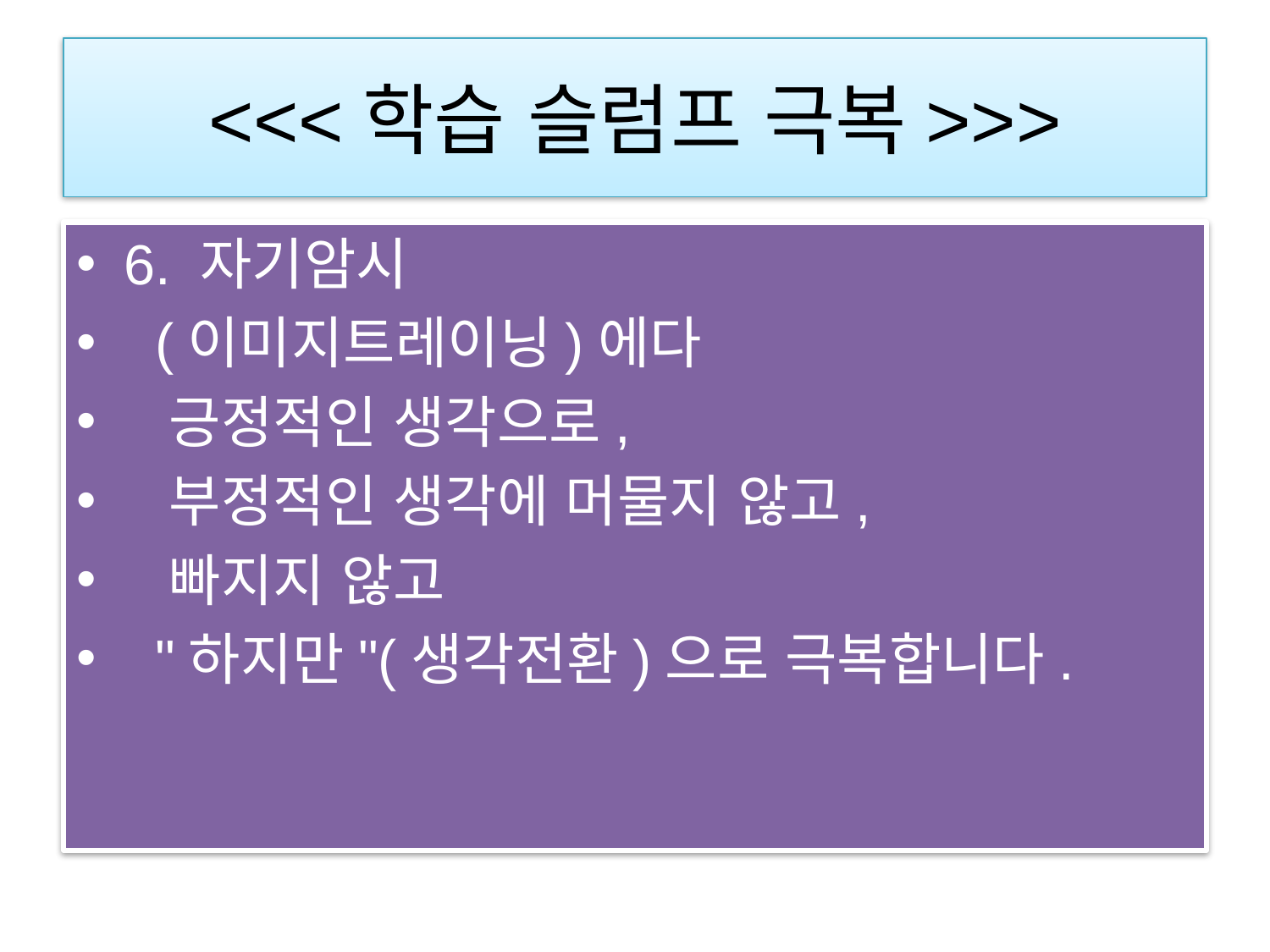

# <<<학습 슬럼프 극복>>>
6. 자기암시
  (이미지트레이닝)에다
  긍정적인 생각으로,
  부정적인 생각에 머물지 않고,
  빠지지 않고
  "하지만"(생각전환)으로 극복합니다.